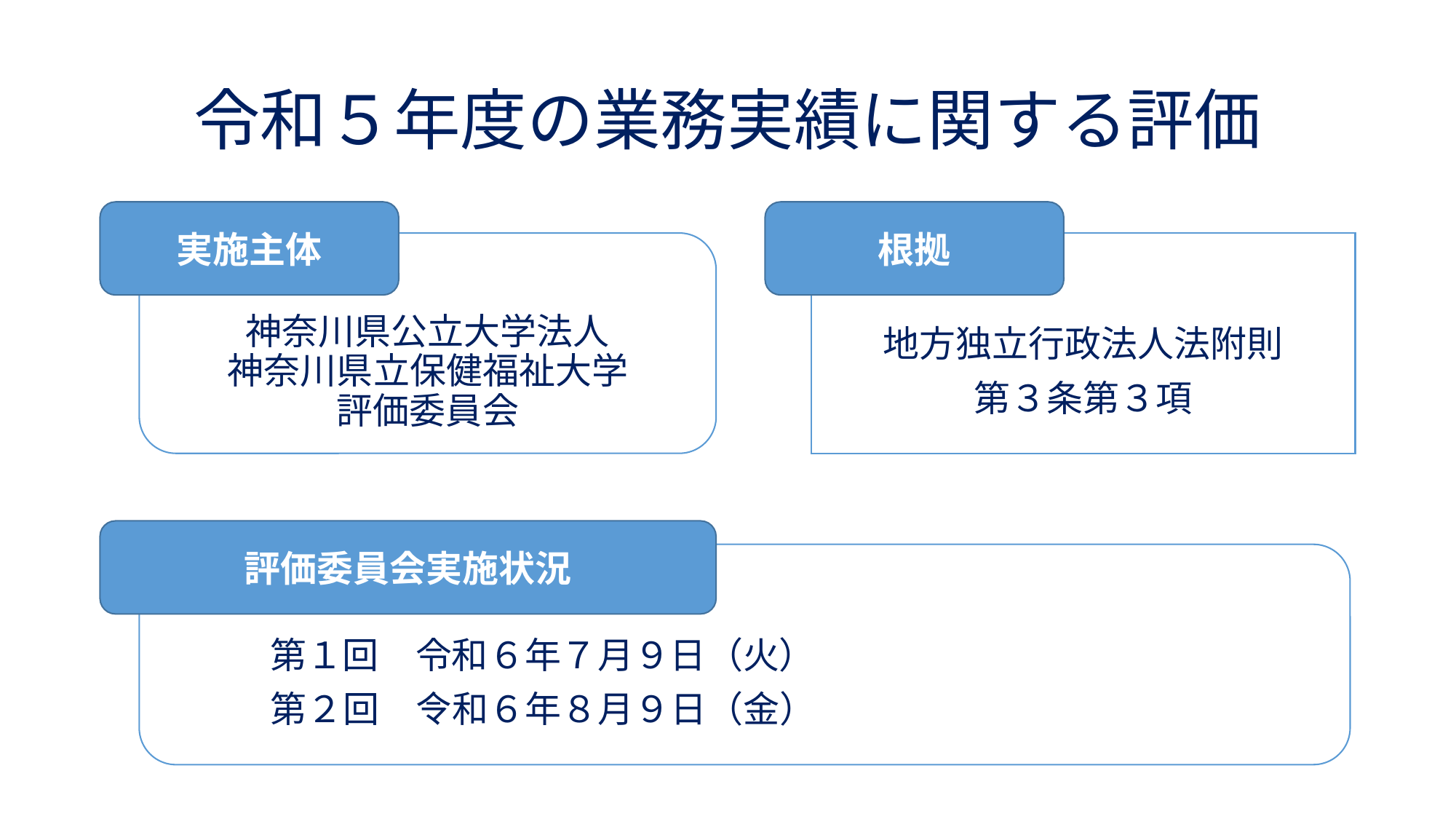

# 令和５年度の業務実績に関する評価
実施主体
根拠

神奈川県公立大学法人
神奈川県立保健福祉大学
評価委員会

地方独立行政法人法附則
第３条第３項
評価委員会実施状況

　　　第１回　令和６年７月９日（火）
　　　第２回　令和６年８月９日（金）